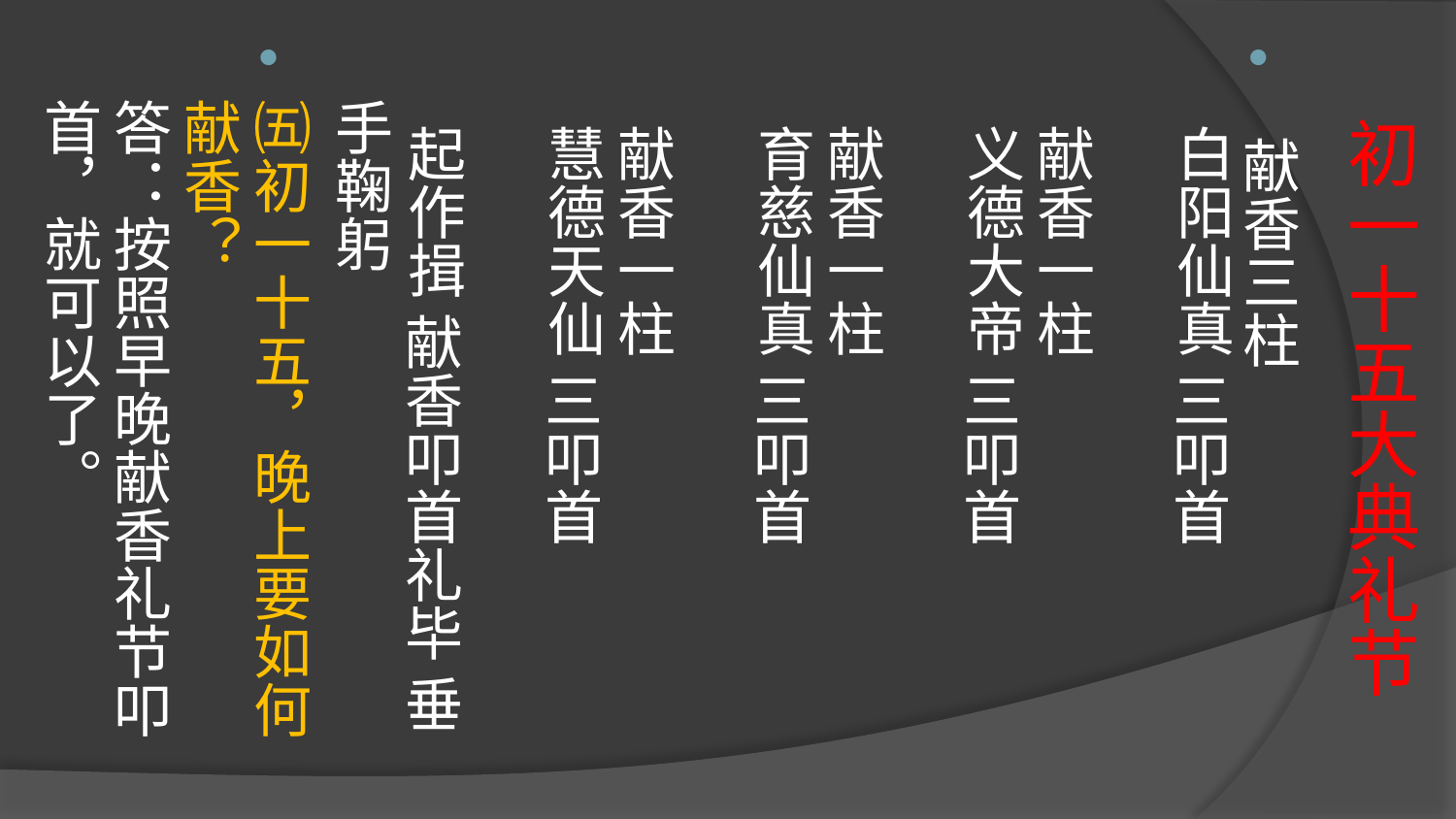

# 初一十五大典礼节
  献香三柱
  白阳仙真 三叩首
           
  献香一柱
  义德大帝 三叩首
   
  献香一柱
  育慈仙真 三叩首
  献香一柱
  慧德天仙 三叩首
  起作揖 献香叩首礼毕 垂手鞠躬
㈤初一十五，晚上要如何献香？
答：按照早晚献香礼节叩首，就可以了。